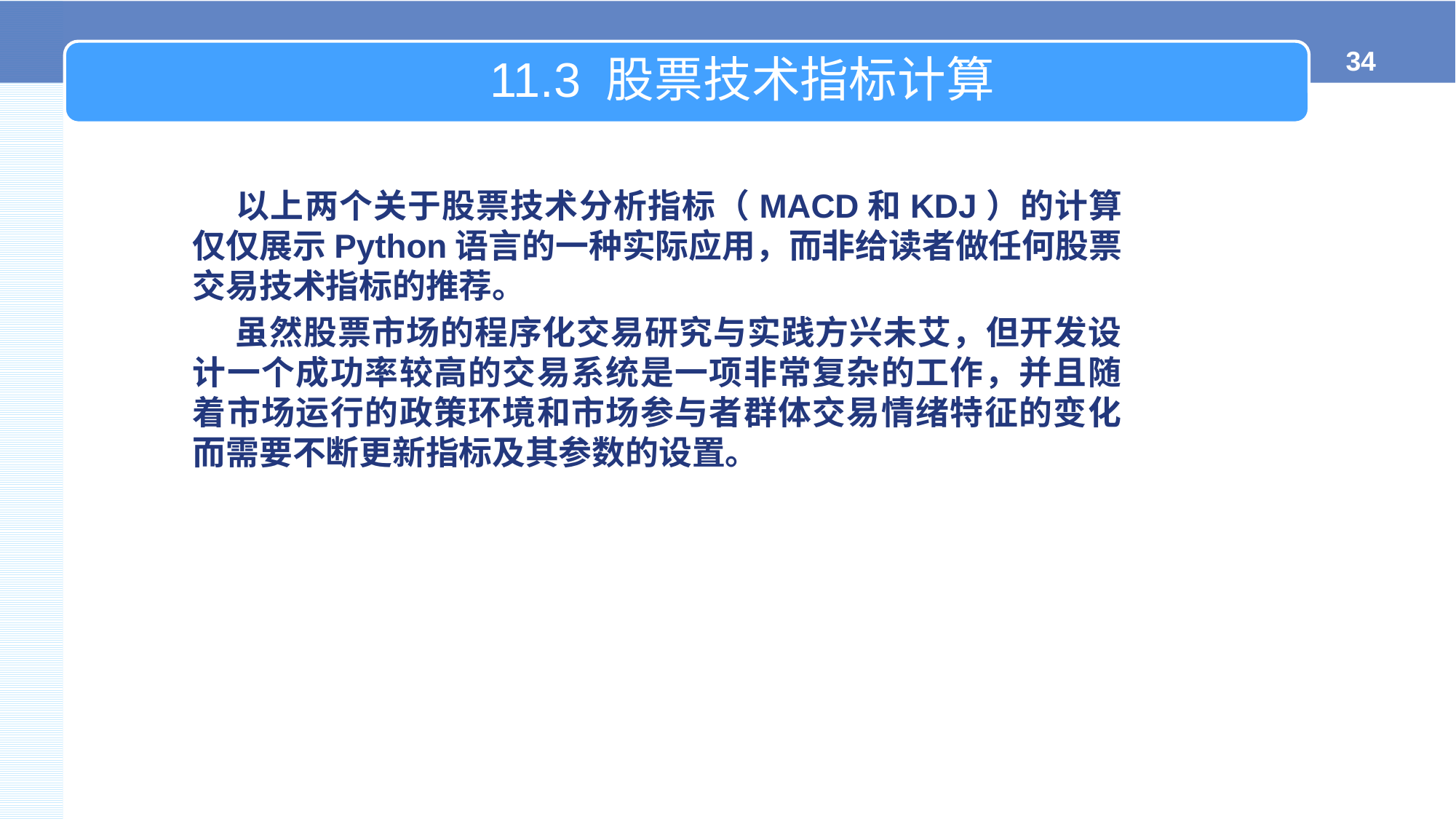

11.3 股票技术指标计算
    以上两个关于股票技术分析指标（MACD和KDJ）的计算仅仅展示Python语言的一种实际应用，而非给读者做任何股票交易技术指标的推荐。
    虽然股票市场的程序化交易研究与实践方兴未艾，但开发设计一个成功率较高的交易系统是一项非常复杂的工作，并且随着市场运行的政策环境和市场参与者群体交易情绪特征的变化而需要不断更新指标及其参数的设置。